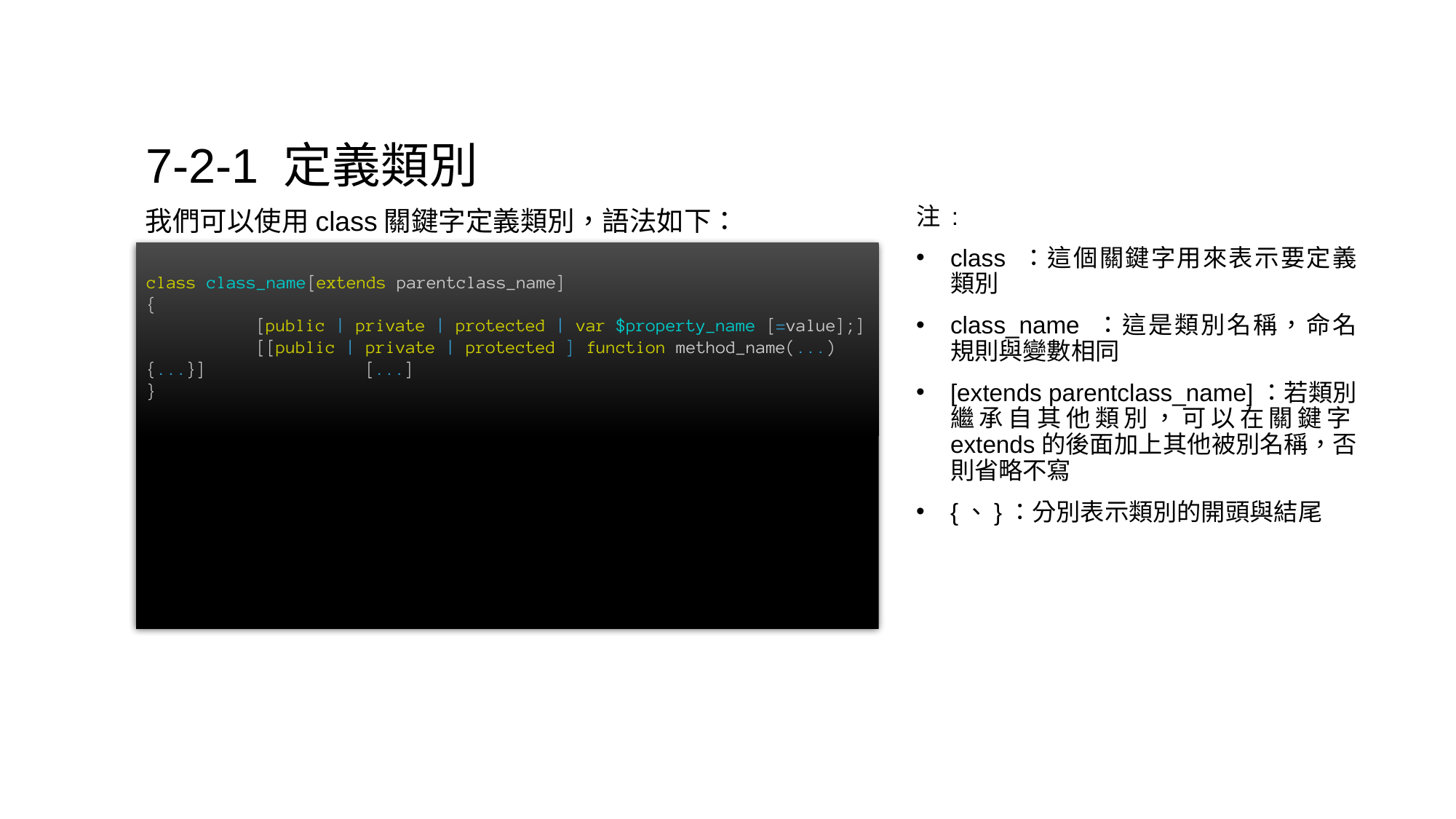

# 7-2-1 定義類別
我們可以使用class關鍵字定義類別，語法如下：
注 :
class ：這個關鍵字用來表示要定義類別
class_name ：這是類別名稱，命名規則與變數相同
[extends parentclass_name]：若類別繼承自其他類別，可以在關鍵字extends的後面加上其他被別名稱，否則省略不寫
{、}：分別表示類別的開頭與結尾

class class_name[extends parentclass_name]
{
	[public | private | protected | var $property_name [=value];]
	[[public | private | protected ] function method_name(...){...}]		[...]
}